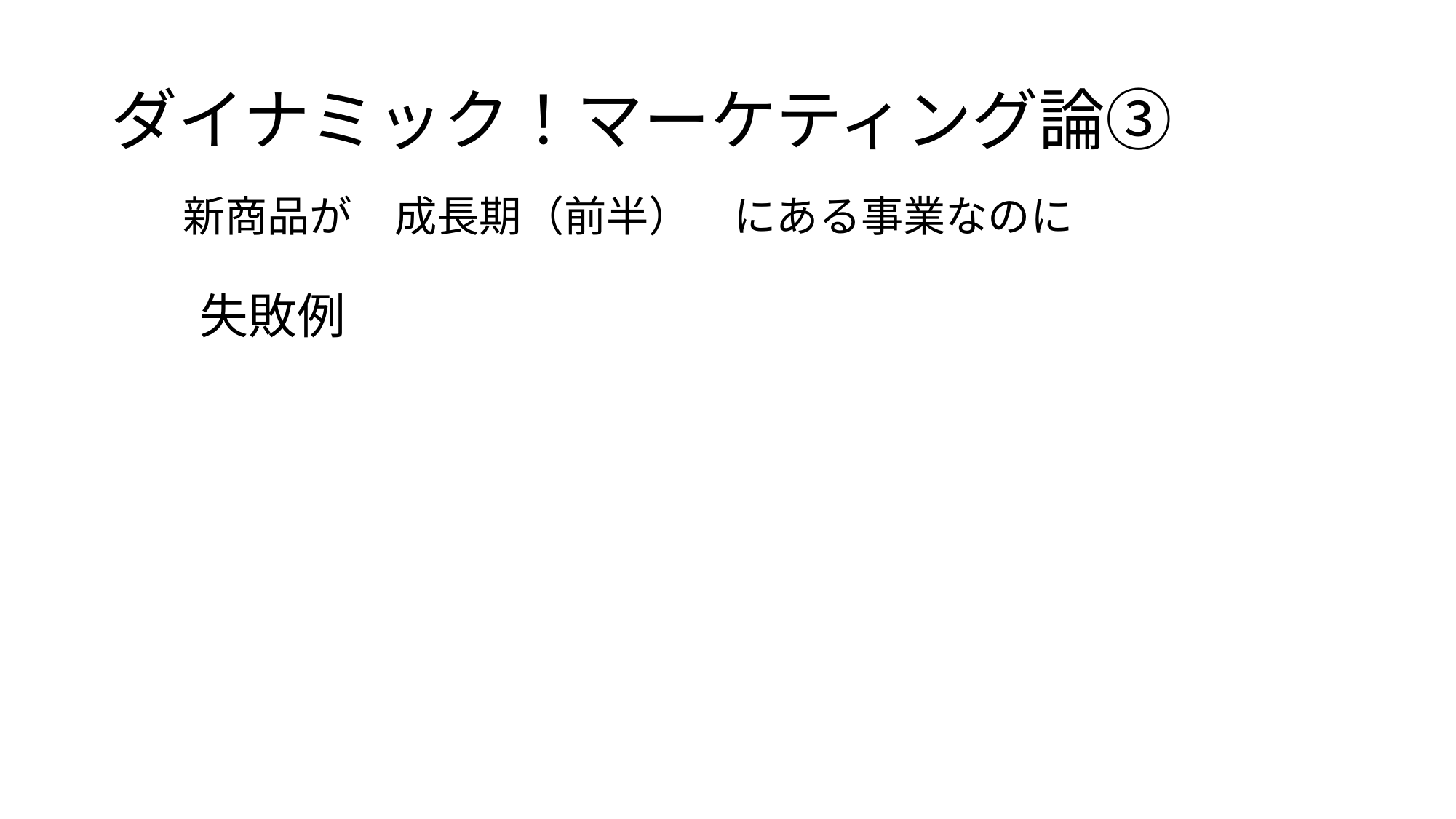

# ダイナミック！マーケティング論③
新商品が　成長期（前半）　にある事業なのに
失敗例